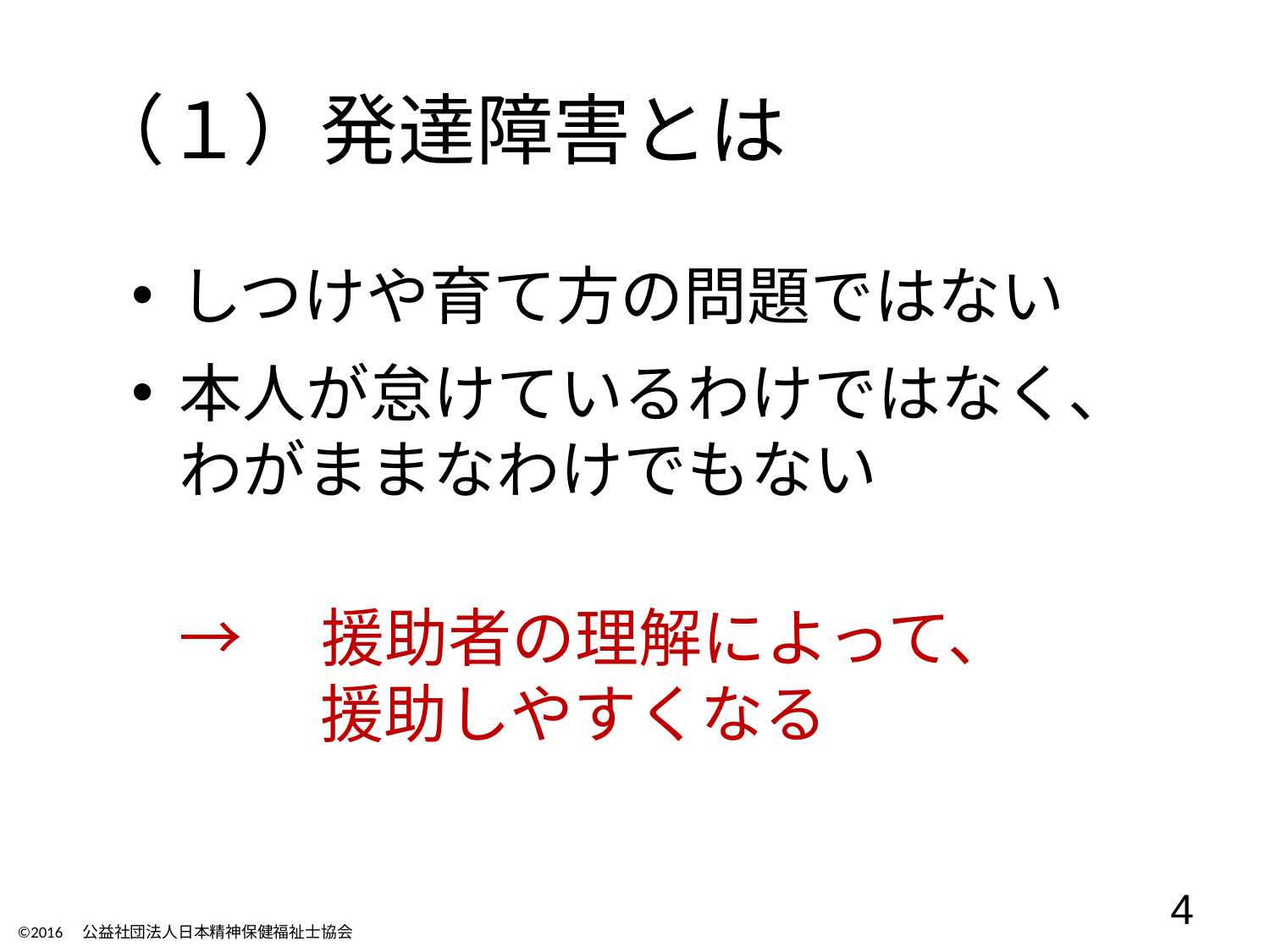

# （１）発達障害とは
しつけや育て方の問題ではない
本人が怠けているわけではなく、
わがままなわけでもない

→　援助者の理解によって、
　 　援助しやすくなる

4
©2016　公益社団法人日本精神保健福祉士協会